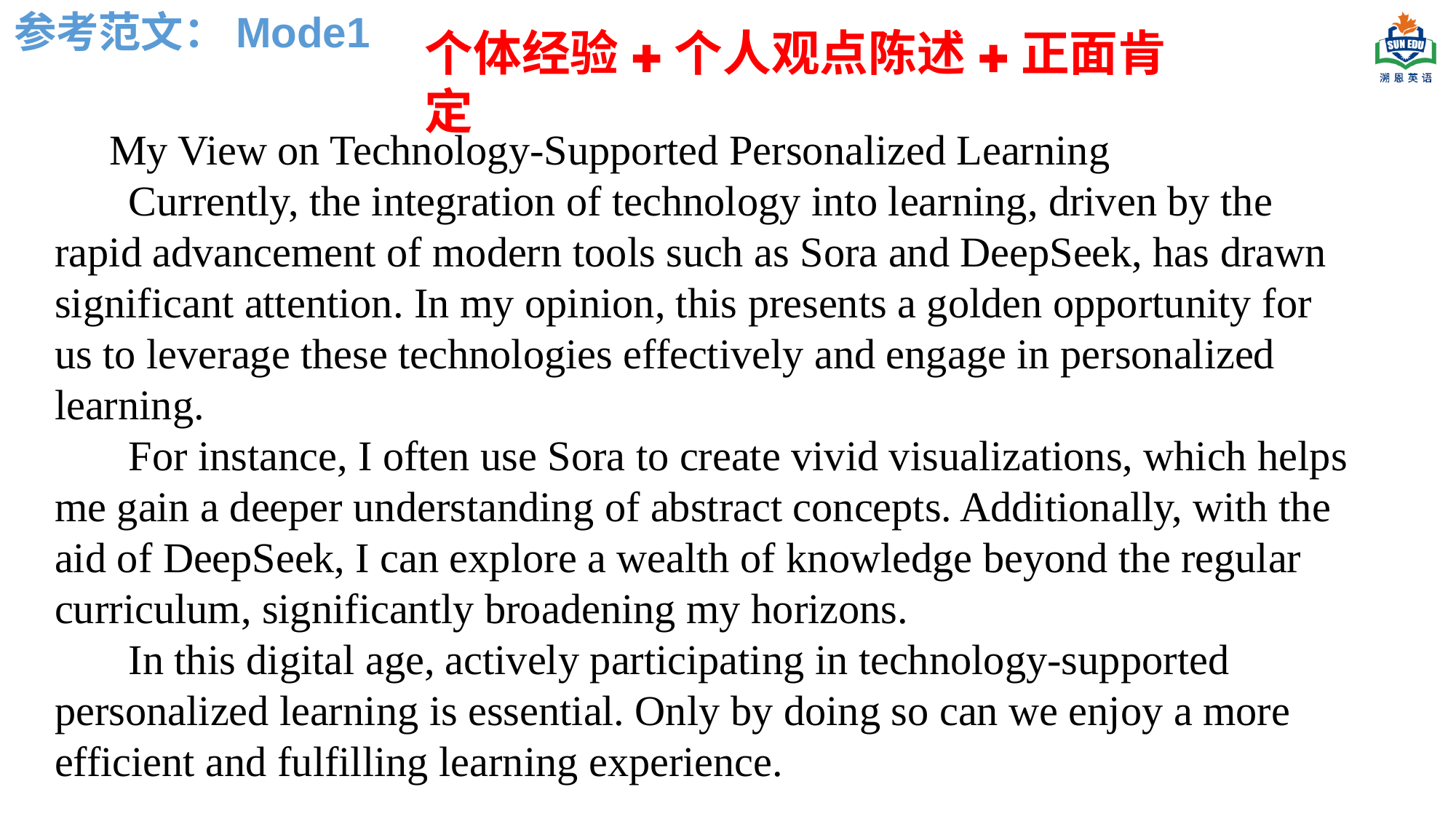

参考范文：Mode1
个体经验+个人观点陈述+正面肯定
      My View on Technology-Supported Personalized Learning
       Currently, the integration of technology into learning, driven by the rapid advancement of modern tools such as Sora and DeepSeek, has drawn significant attention. In my opinion, this presents a golden opportunity for us to leverage these technologies effectively and engage in personalized learning.
       For instance, I often use Sora to create vivid visualizations, which helps me gain a deeper understanding of abstract concepts. Additionally, with the aid of DeepSeek, I can explore a wealth of knowledge beyond the regular curriculum, significantly broadening my horizons.
       In this digital age, actively participating in technology-supported personalized learning is essential. Only by doing so can we enjoy a more efficient and fulfilling learning experience.